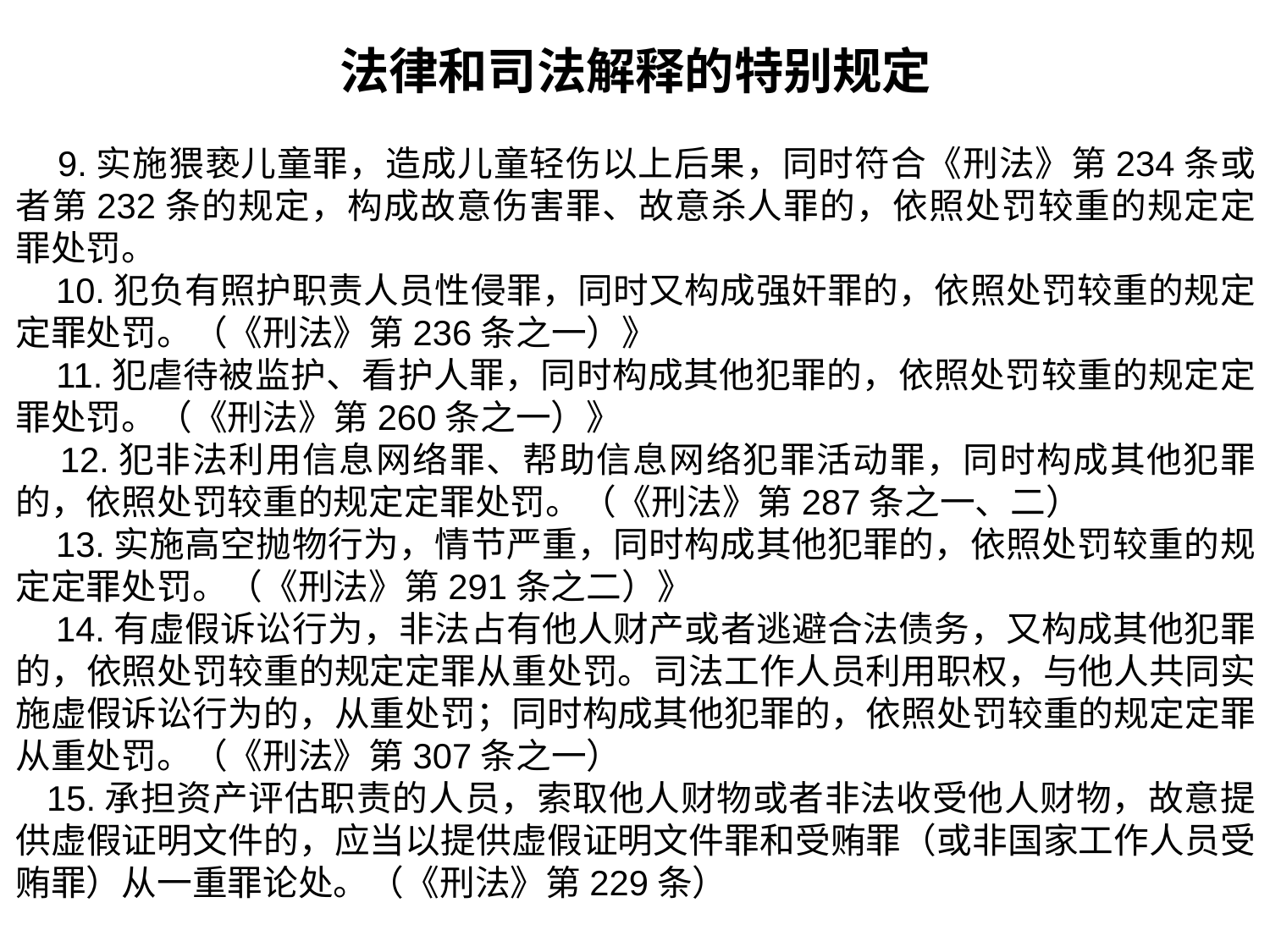

法律和司法解释的特别规定

    9.实施猥亵儿童罪，造成儿童轻伤以上后果，同时符合《刑法》第234条或者第232条的规定，构成故意伤害罪、故意杀人罪的，依照处罚较重的规定定罪处罚。
    10.犯负有照护职责人员性侵罪，同时又构成强奸罪的，依照处罚较重的规定定罪处罚。（《刑法》第236条之一）》
    11.犯虐待被监护、看护人罪，同时构成其他犯罪的，依照处罚较重的规定定罪处罚。（《刑法》第260条之一）》
    12.犯非法利用信息网络罪、帮助信息网络犯罪活动罪，同时构成其他犯罪的，依照处罚较重的规定定罪处罚。（《刑法》第287条之一、二）
    13.实施高空抛物行为，情节严重，同时构成其他犯罪的，依照处罚较重的规定定罪处罚。（《刑法》第291条之二）》
    14.有虚假诉讼行为，非法占有他人财产或者逃避合法债务，又构成其他犯罪的，依照处罚较重的规定定罪从重处罚。司法工作人员利用职权，与他人共同实施虚假诉讼行为的，从重处罚；同时构成其他犯罪的，依照处罚较重的规定定罪从重处罚。（《刑法》第307条之一）
   15.承担资产评估职责的人员，索取他人财物或者非法收受他人财物，故意提供虚假证明文件的，应当以提供虚假证明文件罪和受贿罪（或非国家工作人员受贿罪）从一重罪论处。（《刑法》第229条）